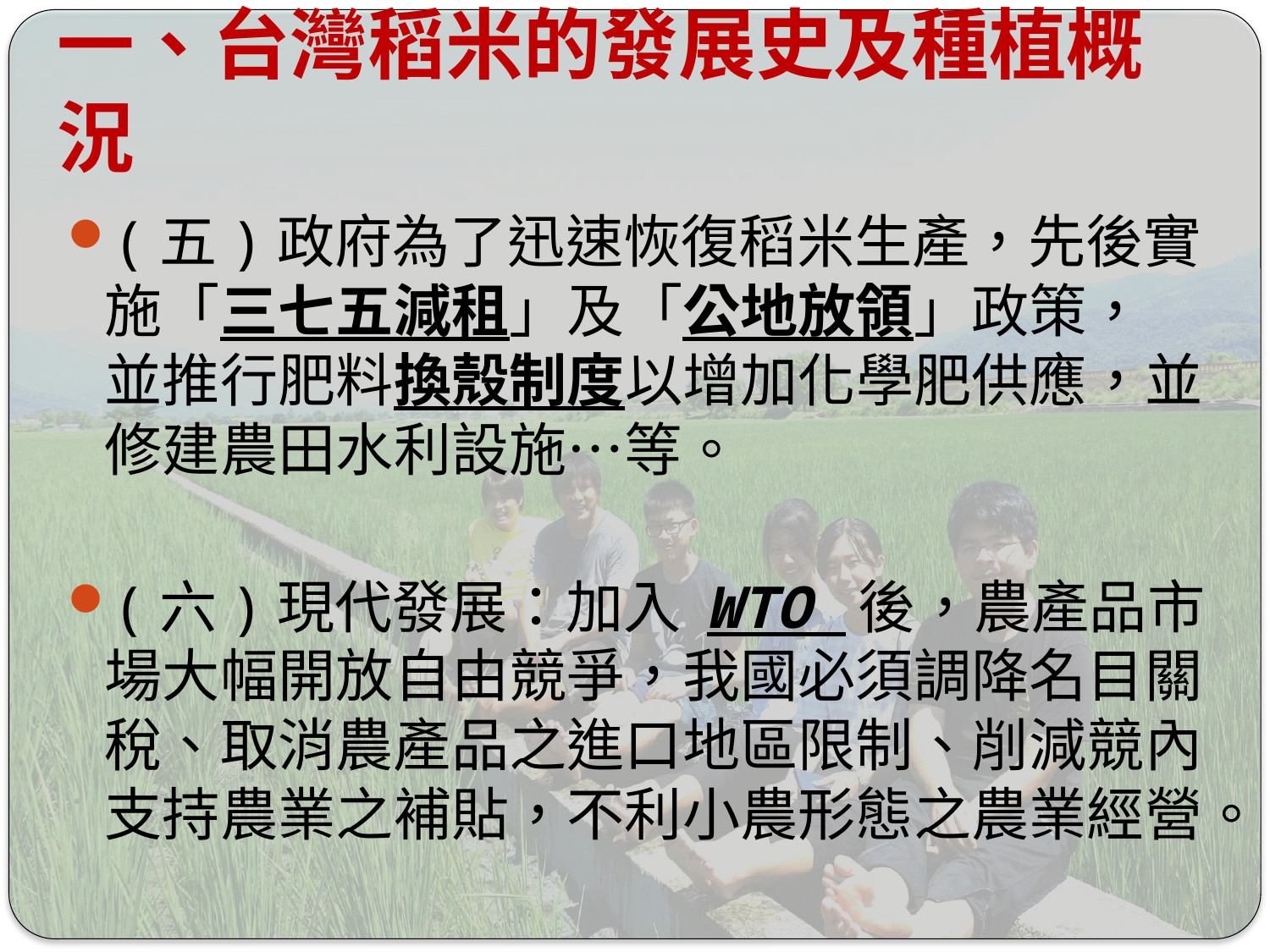

# 一、台灣稻米的發展史及種植概況
(五)政府為了迅速恢復稻米生產，先後實施「三七五減租」及「公地放領」政策， 並推行肥料換殼制度以增加化學肥供應，並修建農田水利設施…等。

(六)現代發展：加入 WTO 後，農產品市場大幅開放自由競爭，我國必須調降名目關稅、取消農產品之進口地區限制、削減競內支持農業之補貼，不利小農形態之農業經營。